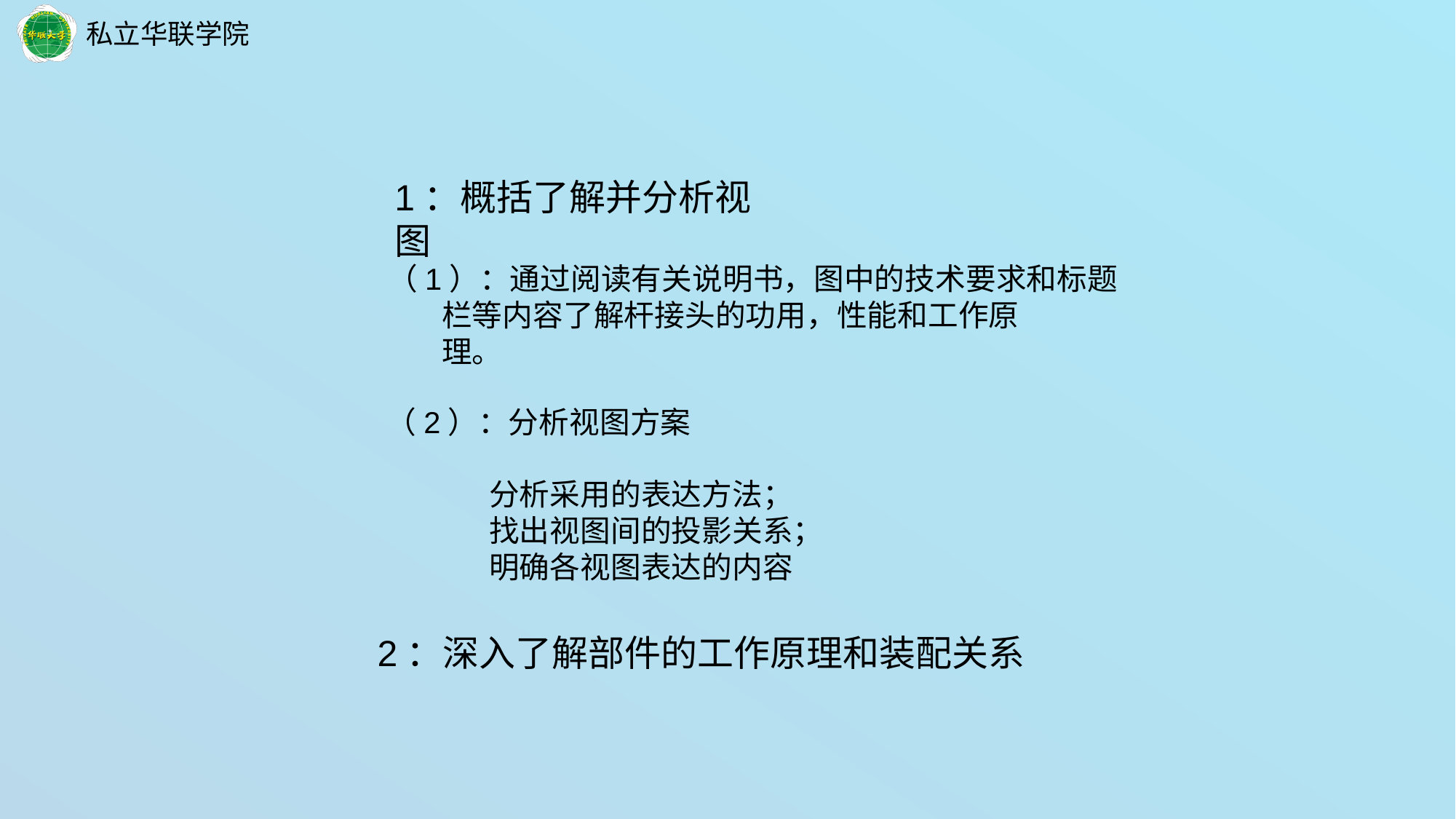

1：概括了解并分析视图
（1）：通过阅读有关说明书，图中的技术要求和标题
       栏等内容了解杆接头的功用，性能和工作原
       理。
（2）：分析视图方案
分析采用的表达方法；
找出视图间的投影关系；
明确各视图表达的内容
2：深入了解部件的工作原理和装配关系